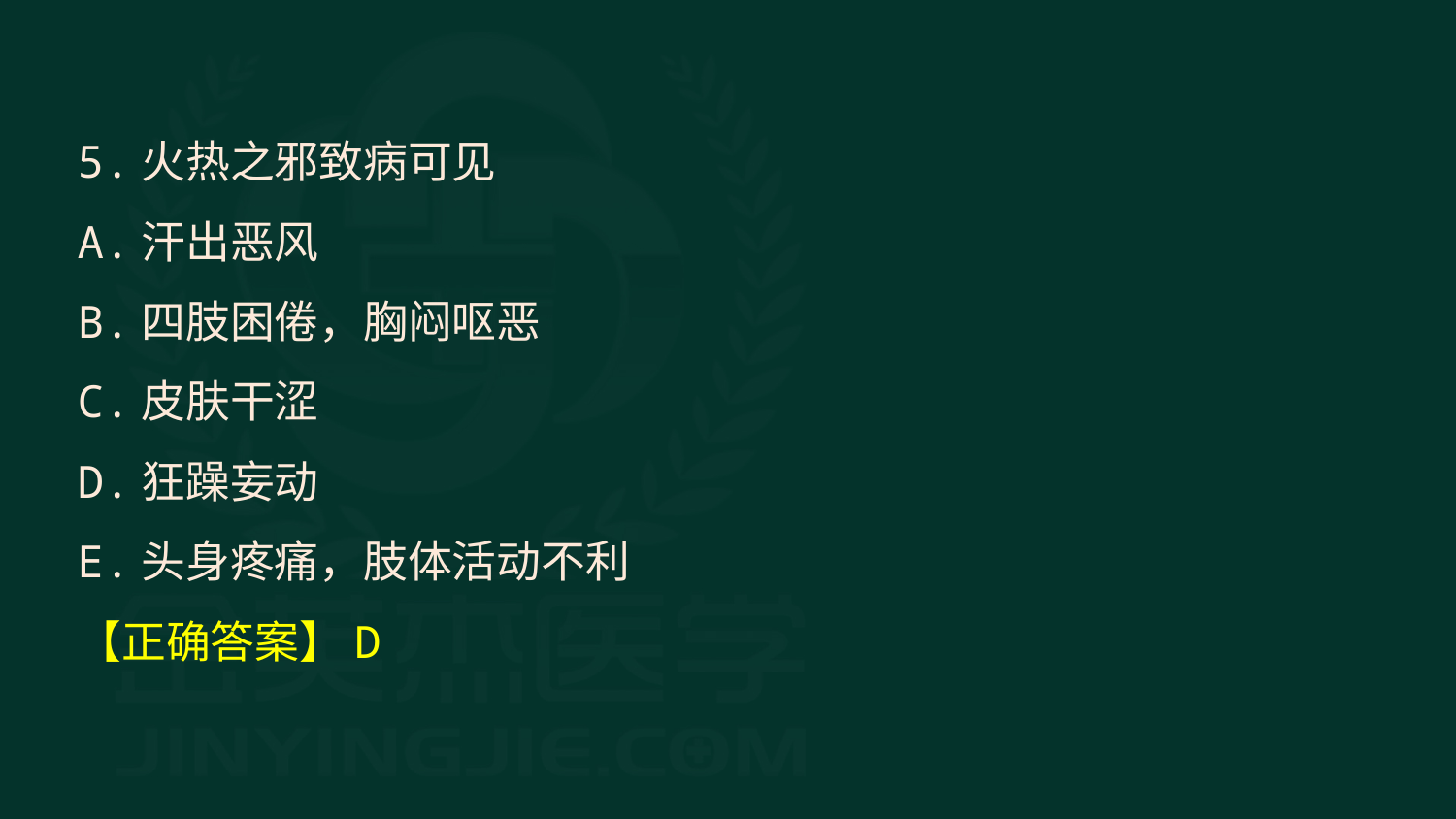

5.火热之邪致病可见
A.汗出恶风
B.四肢困倦，胸闷呕恶
C.皮肤干涩
D.狂躁妄动
E.头身疼痛，肢体活动不利
【正确答案】D